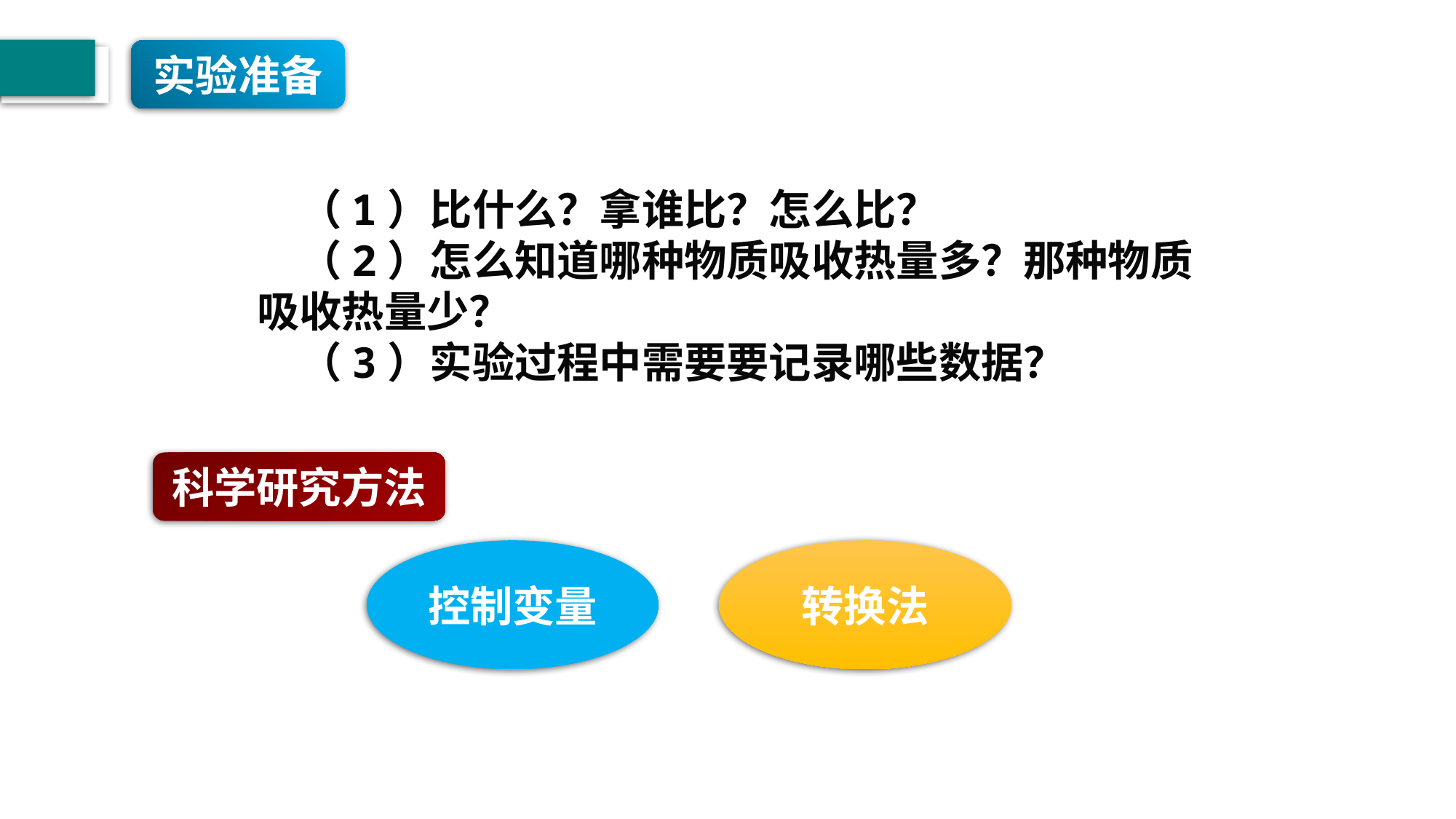

实验准备
#
　（1）比什么？拿谁比？怎么比？
　（2）怎么知道哪种物质吸收热量多？那种物质吸收热量少？
　（3）实验过程中需要要记录哪些数据？
科学研究方法
控制变量
转换法